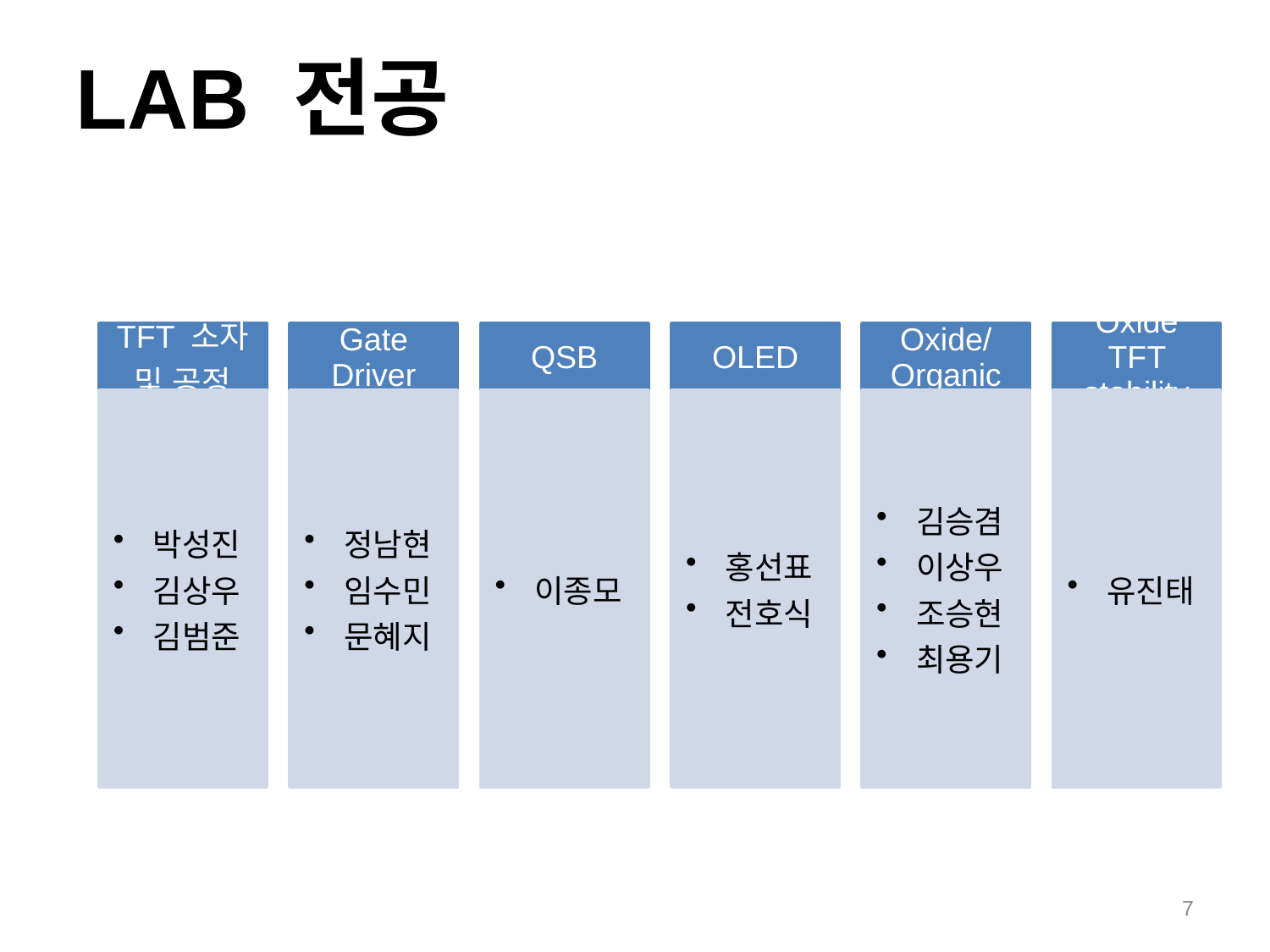

LAB 전공
Gate Driver
정남현
QSB
이종모
OLED
홍선표
전호식
임수민
문혜지
Oxide/Organic
김승겸
이상우
조승현
최용기
TFT 소자 및 공정
박성진
김범준
김상우
Oxide TFT stability
유진태
7